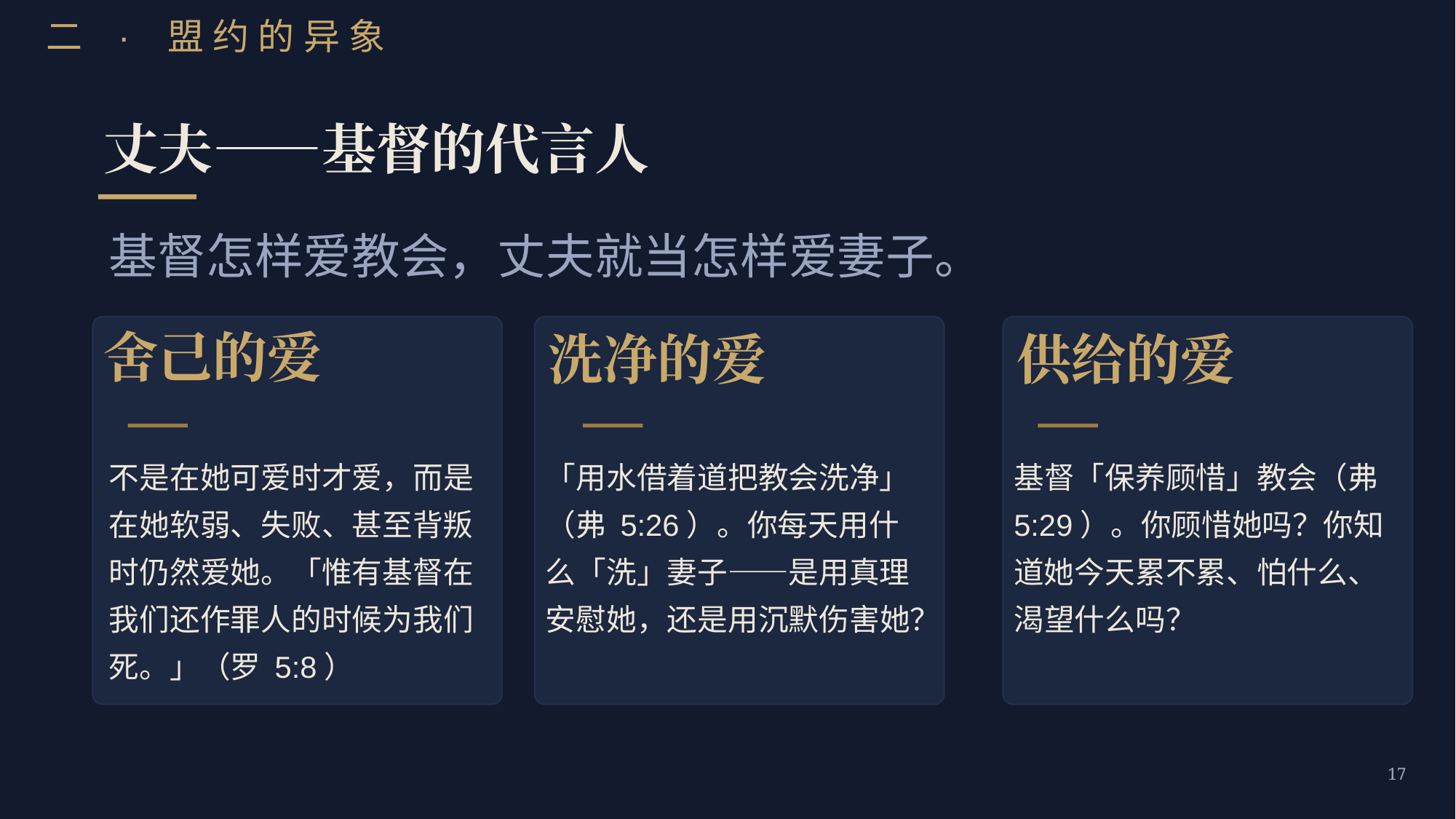

二 · 盟约的异象
丈夫——基督的代言人

基督怎样爱教会，丈夫就当怎样爱妻子。

洗净的爱

供给的爱

舍己的爱

不是在她可爱时才爱，而是在她软弱、失败、甚至背叛时仍然爱她。「惟有基督在我们还作罪人的时候为我们死。」（罗 5:8）
「用水借着道把教会洗净」（弗 5:26）。你每天用什么「洗」妻子——是用真理安慰她，还是用沉默伤害她？
基督「保养顾惜」教会（弗 5:29）。你顾惜她吗？你知道她今天累不累、怕什么、渴望什么吗？
17